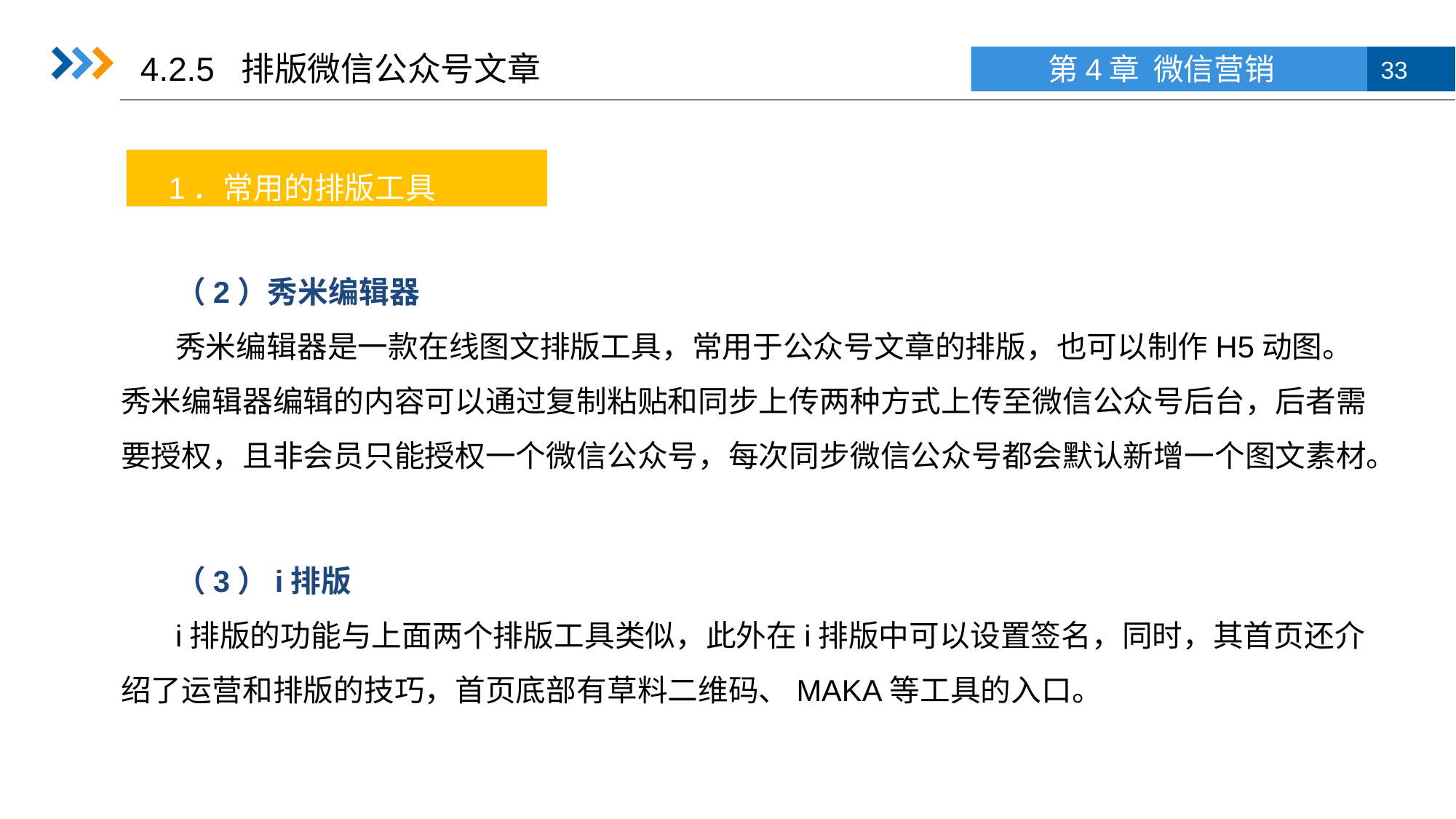

4.2.5  排版微信公众号文章
1．常用的排版工具
（2）秀米编辑器
秀米编辑器是一款在线图文排版工具，常用于公众号文章的排版，也可以制作H5动图。秀米编辑器编辑的内容可以通过复制粘贴和同步上传两种方式上传至微信公众号后台，后者需要授权，且非会员只能授权一个微信公众号，每次同步微信公众号都会默认新增一个图文素材。
（3）i排版
i排版的功能与上面两个排版工具类似，此外在i排版中可以设置签名，同时，其首页还介绍了运营和排版的技巧，首页底部有草料二维码、MAKA等工具的入口。